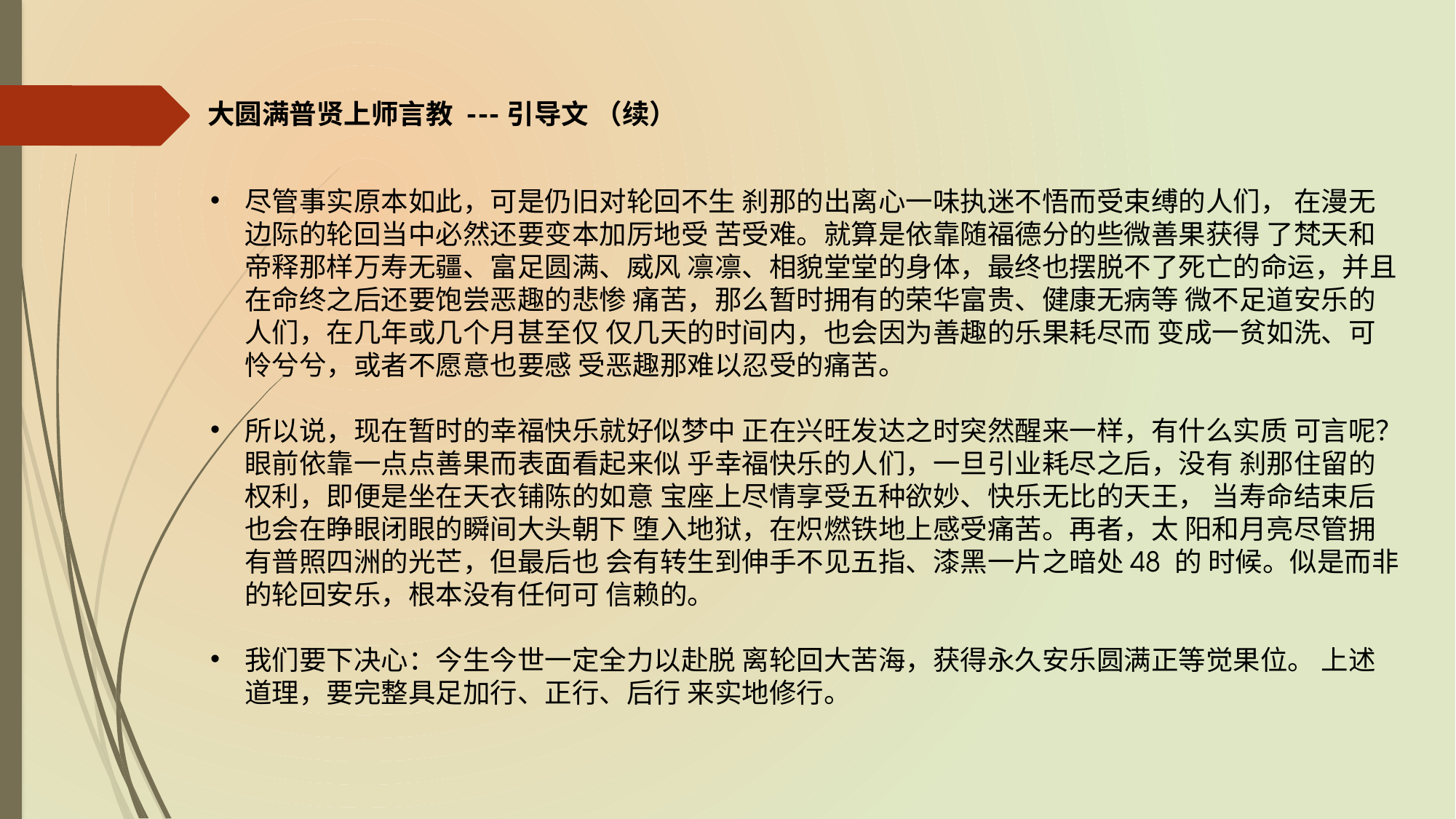

大圆满普贤上师言教 ---引导文 （续）
尽管事实原本如此，可是仍旧对轮回不生 刹那的出离心一味执迷不悟而受束缚的人们， 在漫无边际的轮回当中必然还要变本加厉地受 苦受难。就算是依靠随福德分的些微善果获得 了梵天和帝释那样万寿无疆、富足圆满、威风 凛凛、相貌堂堂的身体，最终也摆脱不了死亡的命运，并且在命终之后还要饱尝恶趣的悲惨 痛苦，那么暂时拥有的荣华富贵、健康无病等 微不足道安乐的人们，在几年或几个月甚至仅 仅几天的时间内，也会因为善趣的乐果耗尽而 变成一贫如洗、可怜兮兮，或者不愿意也要感 受恶趣那难以忍受的痛苦。

所以说，现在暂时的幸福快乐就好似梦中 正在兴旺发达之时突然醒来一样，有什么实质 可言呢？眼前依靠一点点善果而表面看起来似 乎幸福快乐的人们，一旦引业耗尽之后，没有 刹那住留的权利，即便是坐在天衣铺陈的如意 宝座上尽情享受五种欲妙、快乐无比的天王， 当寿命结束后也会在睁眼闭眼的瞬间大头朝下 堕入地狱，在炽燃铁地上感受痛苦。再者，太 阳和月亮尽管拥有普照四洲的光芒，但最后也 会有转生到伸手不见五指、漆黑一片之暗处48 的 时候。似是而非的轮回安乐，根本没有任何可 信赖的。

我们要下决心：今生今世一定全力以赴脱 离轮回大苦海，获得永久安乐圆满正等觉果位。 上述道理，要完整具足加行、正行、后行 来实地修行。